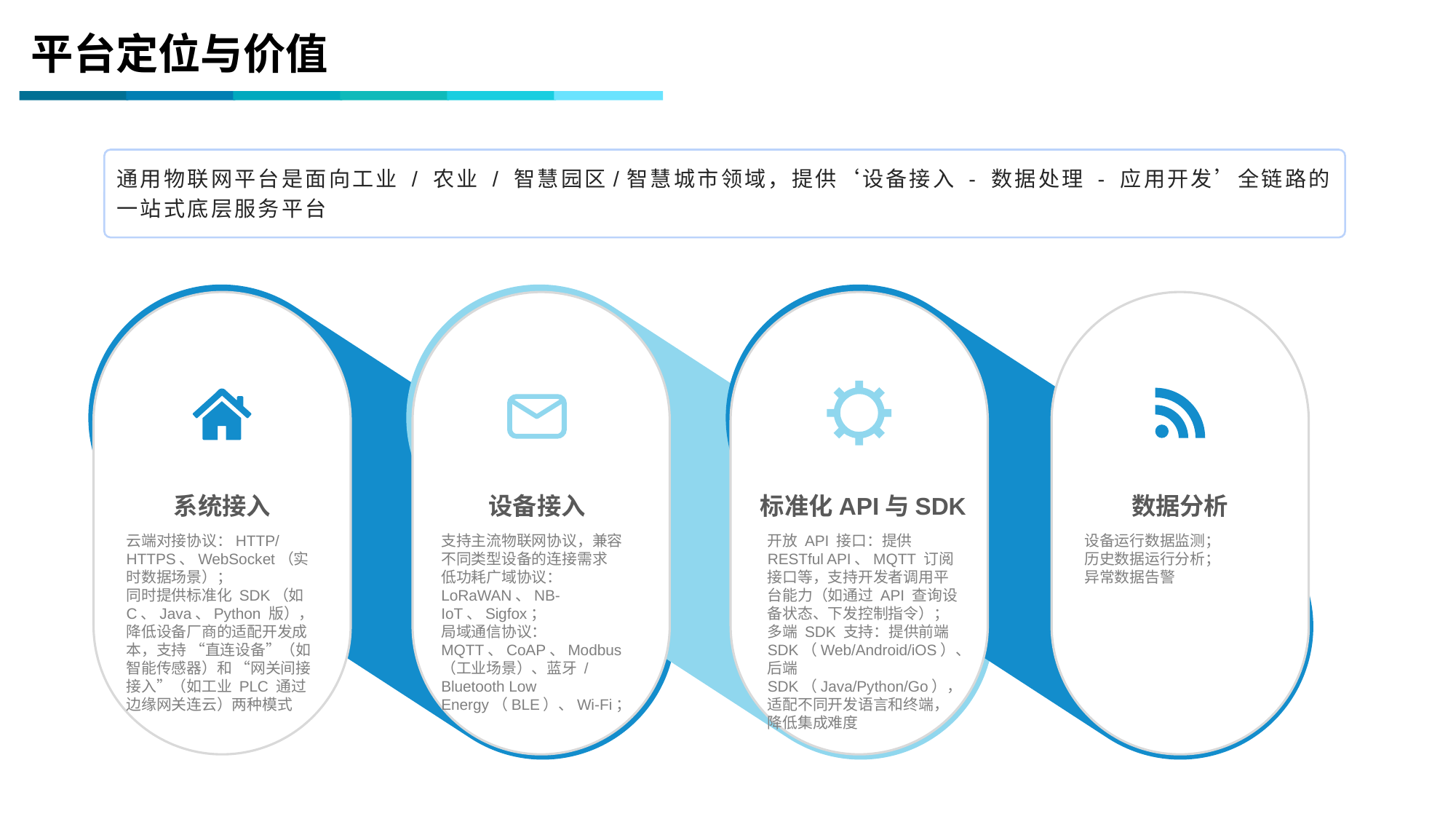

01
平台定位与价值

通用物联网平台是面向工业 / 农业 / 智慧园区/智慧城市领域，提供‘设备接入 - 数据处理 - 应用开发’全链路的一站式底层服务平台

系统接入
设备接入
标准化API与SDK
数据分析
云端对接协议：HTTP/HTTPS、WebSocket（实时数据场景）；
同时提供标准化 SDK（如 C、Java、Python 版），降低设备厂商的适配开发成本，支持 “直连设备”（如智能传感器）和 “网关间接接入”（如工业 PLC 通过边缘网关连云）两种模式
支持主流物联网协议，兼容不同类型设备的连接需求
低功耗广域协议：LoRaWAN、NB-IoT、Sigfox；
局域通信协议：MQTT、CoAP、Modbus（工业场景）、蓝牙 / Bluetooth Low Energy（BLE）、Wi-Fi；
开放 API 接口：提供 RESTful API、MQTT 订阅接口等，支持开发者调用平台能力（如通过 API 查询设备状态、下发控制指令）；
多端 SDK 支持：提供前端 SDK（Web/Android/iOS）、后端 SDK（Java/Python/Go），适配不同开发语言和终端，降低集成难度
设备运行数据监测；
历史数据运行分析；
异常数据告警